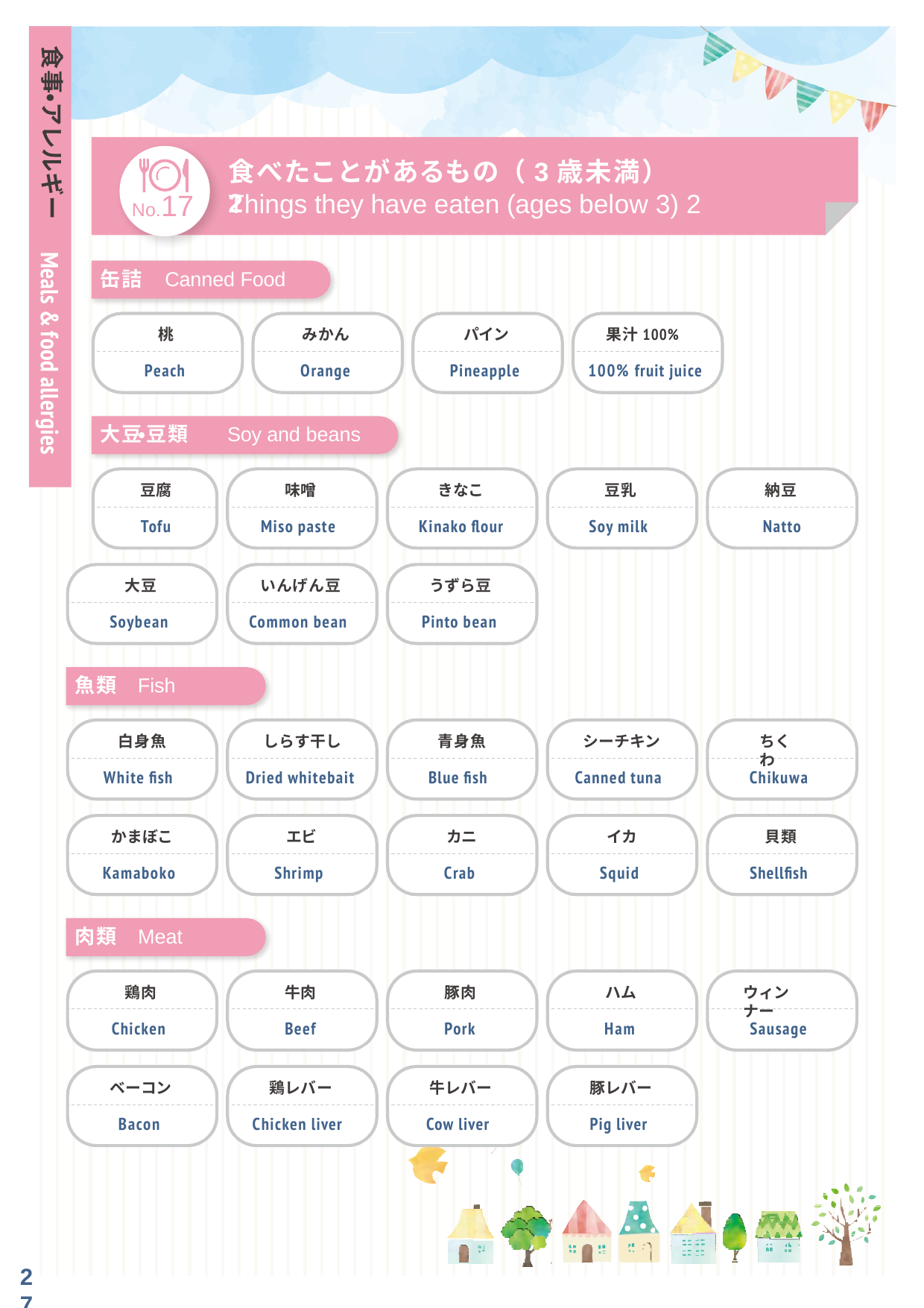

食事・アレルギー

食べたことがあるもの（3歳未満）2

No.17
Things they have eaten (ages below 3) 2
Meals & food allergies

缶詰	Canned Food

桃
みかん
パイン
果汁100%
Peach
Orange
Pineapple
100% fruit juice

大豆・豆類
Soy and beans

豆腐
味噌
きなこ
豆乳
納豆
Tofu
Miso paste
Kinako flour
Soy milk
Natto

大豆
いんげん豆
うずら豆
Soybean
Common bean
Pinto bean

魚類	Fish

白身魚
しらす干し
青身魚
シーチキン
ちくわ
White fish
Dried whitebait
Blue fish
Canned tuna
Chikuwa

かまぼこ
エビ
カニ
イカ
貝類
Kamaboko
Shrimp
Crab
Squid
Shellfish

肉類	Meat

鶏肉
牛肉
豚肉
ハム
ウィンナー
Chicken
Beef
Pork
Ham
Sausage

ベーコン
鶏レバー
牛レバー
豚レバー
Bacon
Chicken liver
Cow liver
Pig liver

27